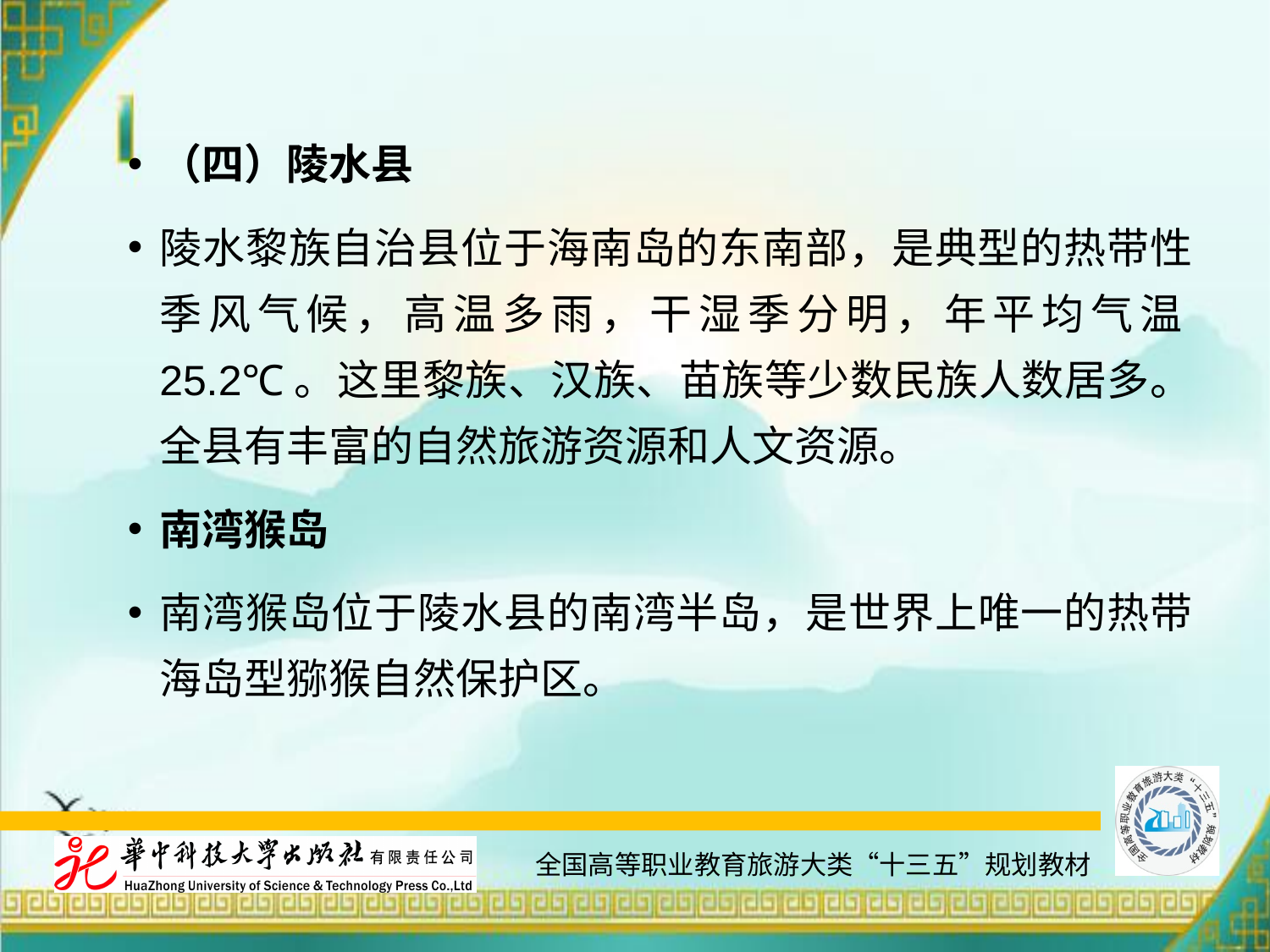

（四）陵水县
陵水黎族自治县位于海南岛的东南部，是典型的热带性季风气候，高温多雨，干湿季分明，年平均气温25.2℃。这里黎族、汉族、苗族等少数民族人数居多。全县有丰富的自然旅游资源和人文资源。
南湾猴岛
南湾猴岛位于陵水县的南湾半岛，是世界上唯一的热带海岛型猕猴自然保护区。